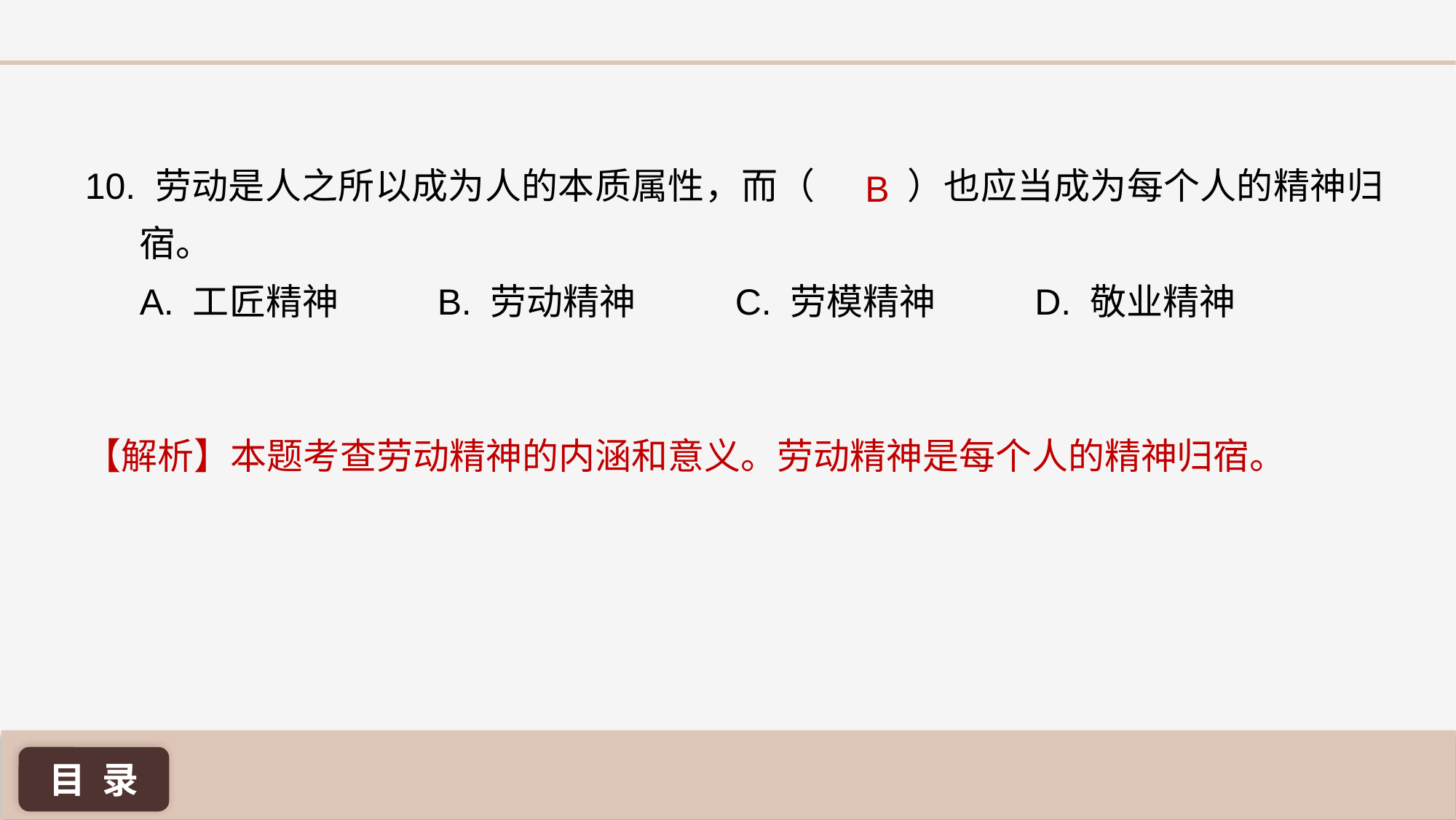

B
10. 劳动是人之所以成为人的本质属性，而（           ）也应当成为每个人的精神归宿。
A. 工匠精神           B. 劳动精神           C. 劳模精神           D. 敬业精神
【解析】本题考查劳动精神的内涵和意义。劳动精神是每个人的精神归宿。